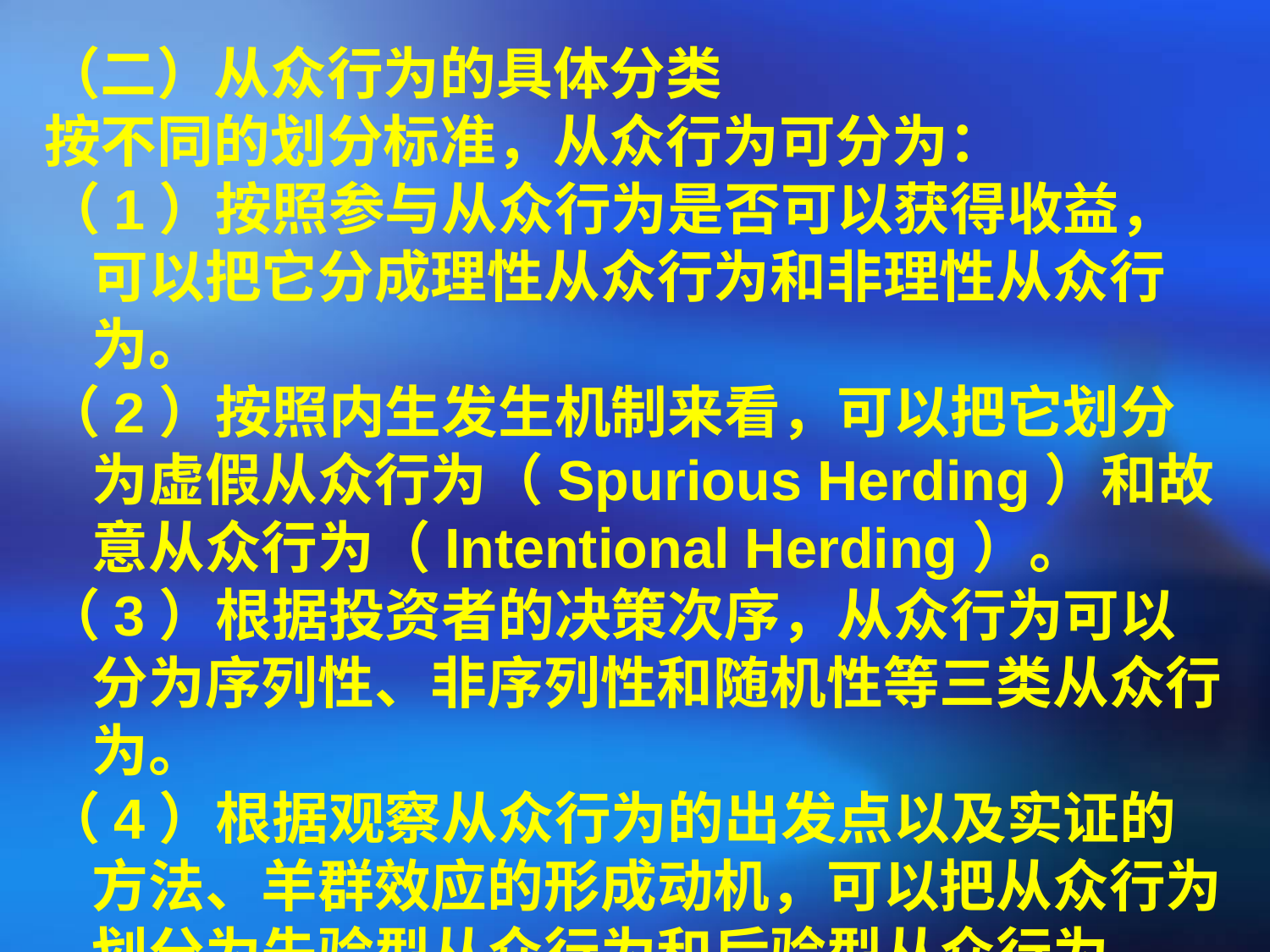

（二）从众行为的具体分类
按不同的划分标准，从众行为可分为：
（1）按照参与从众行为是否可以获得收益，可以把它分成理性从众行为和非理性从众行为。
（2）按照内生发生机制来看，可以把它划分为虚假从众行为（Spurious Herding）和故意从众行为（Intentional Herding）。
（3）根据投资者的决策次序，从众行为可以分为序列性、非序列性和随机性等三类从众行为。
（4）根据观察从众行为的出发点以及实证的方法、羊群效应的形成动机，可以把从众行为划分为先验型从众行为和后验型从众行为。